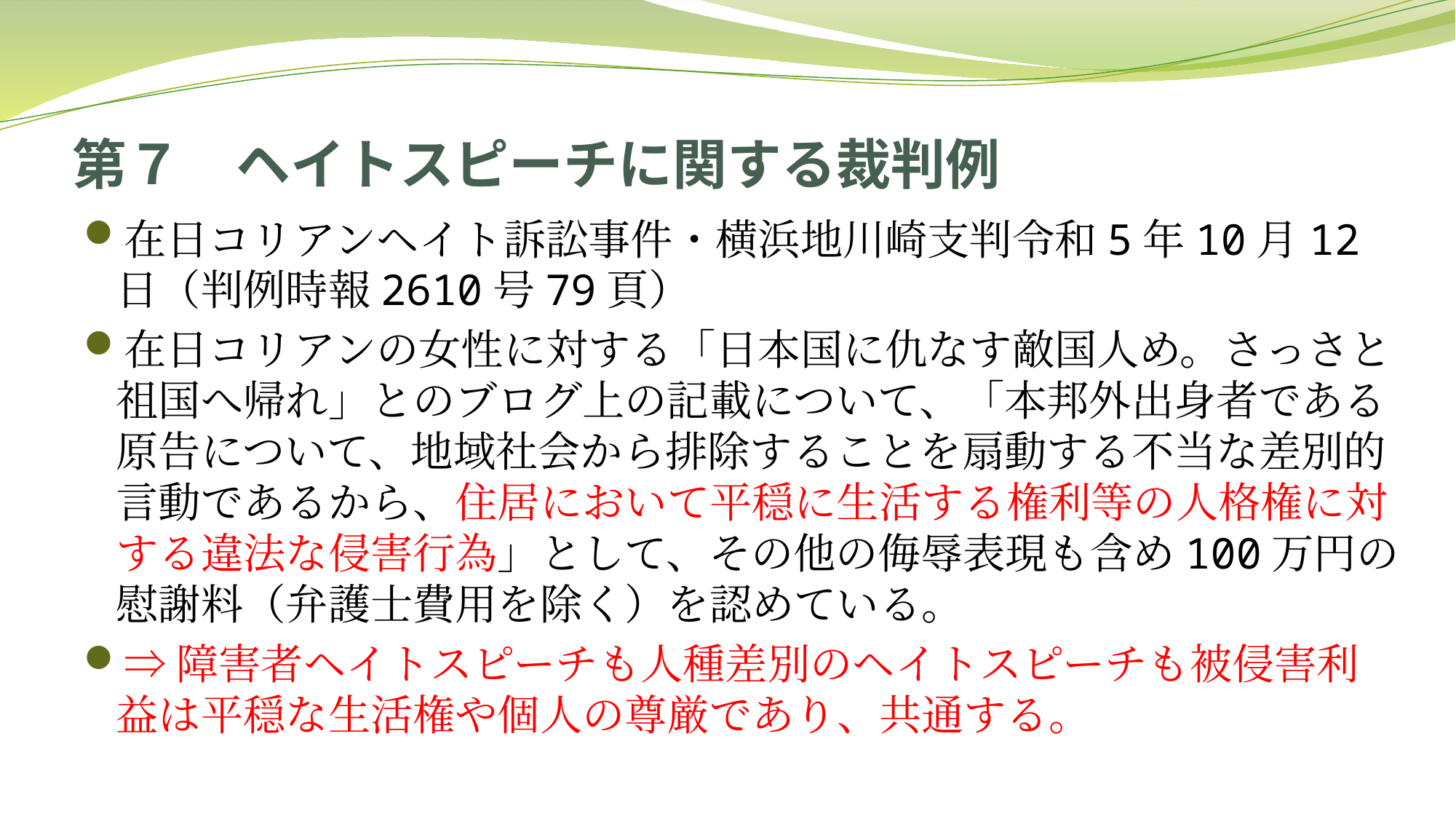

# 第７　ヘイトスピーチに関する裁判例
在日コリアンヘイト訴訟事件・横浜地川崎支判令和5年10月12日（判例時報2610号79頁）
在日コリアンの女性に対する「日本国に仇なす敵国人め。さっさと祖国へ帰れ」とのブログ上の記載について、「本邦外出身者である原告について、地域社会から排除することを扇動する不当な差別的言動であるから、住居において平穏に生活する権利等の人格権に対する違法な侵害行為」として、その他の侮辱表現も含め100万円の慰謝料（弁護士費用を除く）を認めている。
⇒障害者ヘイトスピーチも人種差別のヘイトスピーチも被侵害利益は平穏な生活権や個人の尊厳であり、共通する。